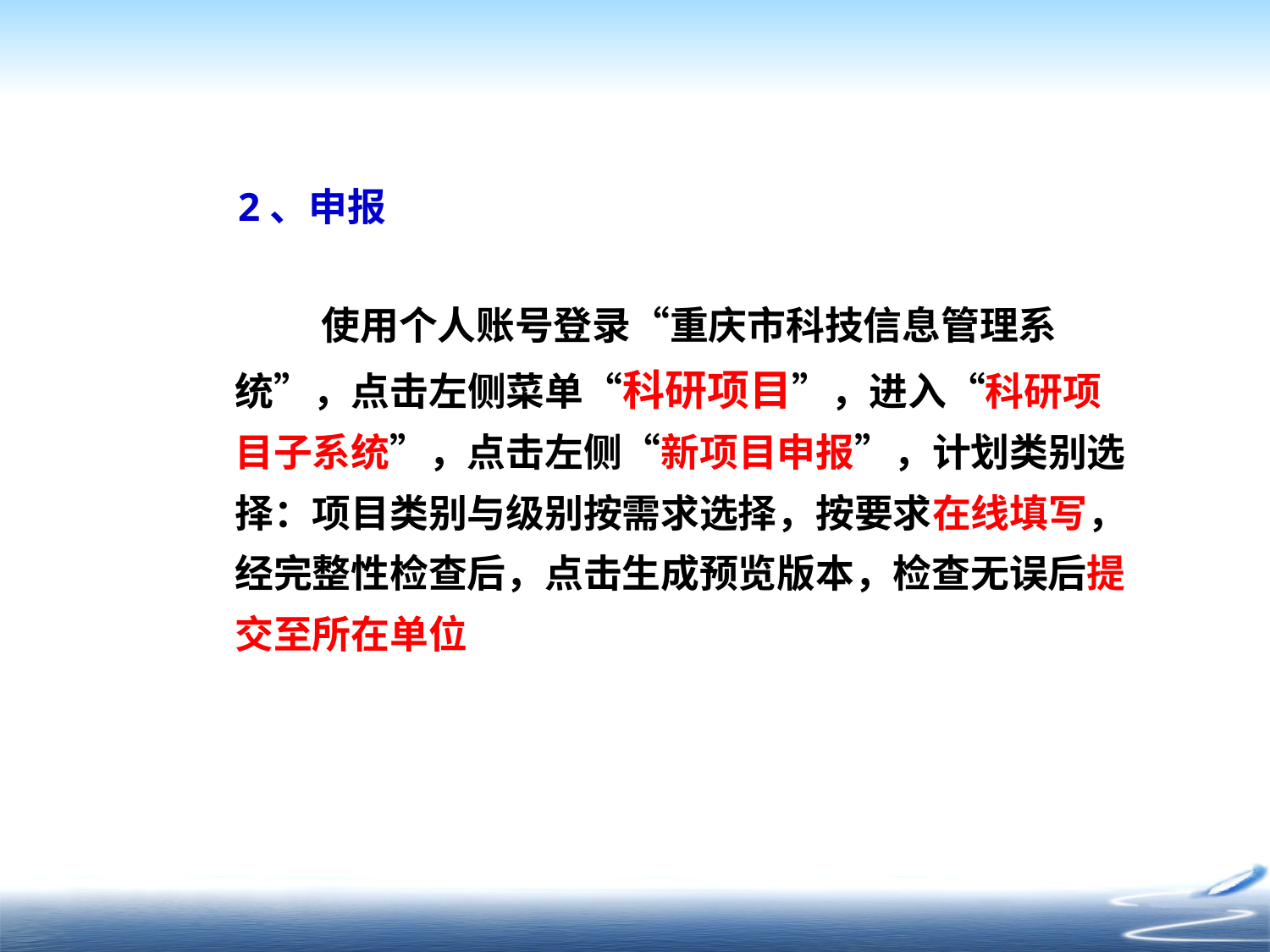

2、申报
             使用个人账号登录“重庆市科技信息管理系统”，点击左侧菜单“科研项目”，进入“科研项目子系统”，点击左侧“新项目申报”，计划类别选择：项目类别与级别按需求选择，按要求在线填写，经完整性检查后，点击生成预览版本，检查无误后提交至所在单位